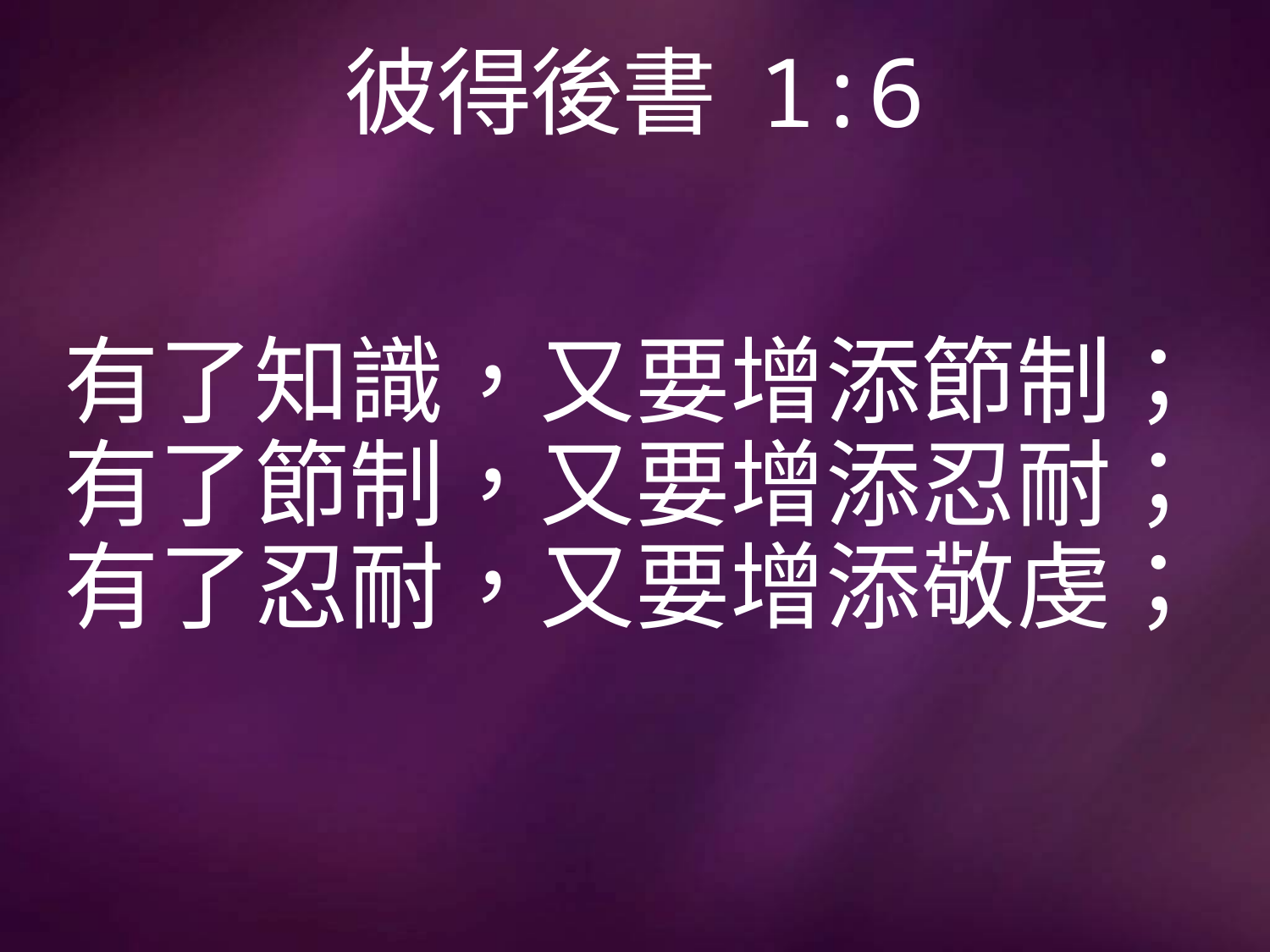

# 彼得後書 1:6
有了知識，又要增添節制；有了節制，又要增添忍耐；有了忍耐，又要增添敬虔；